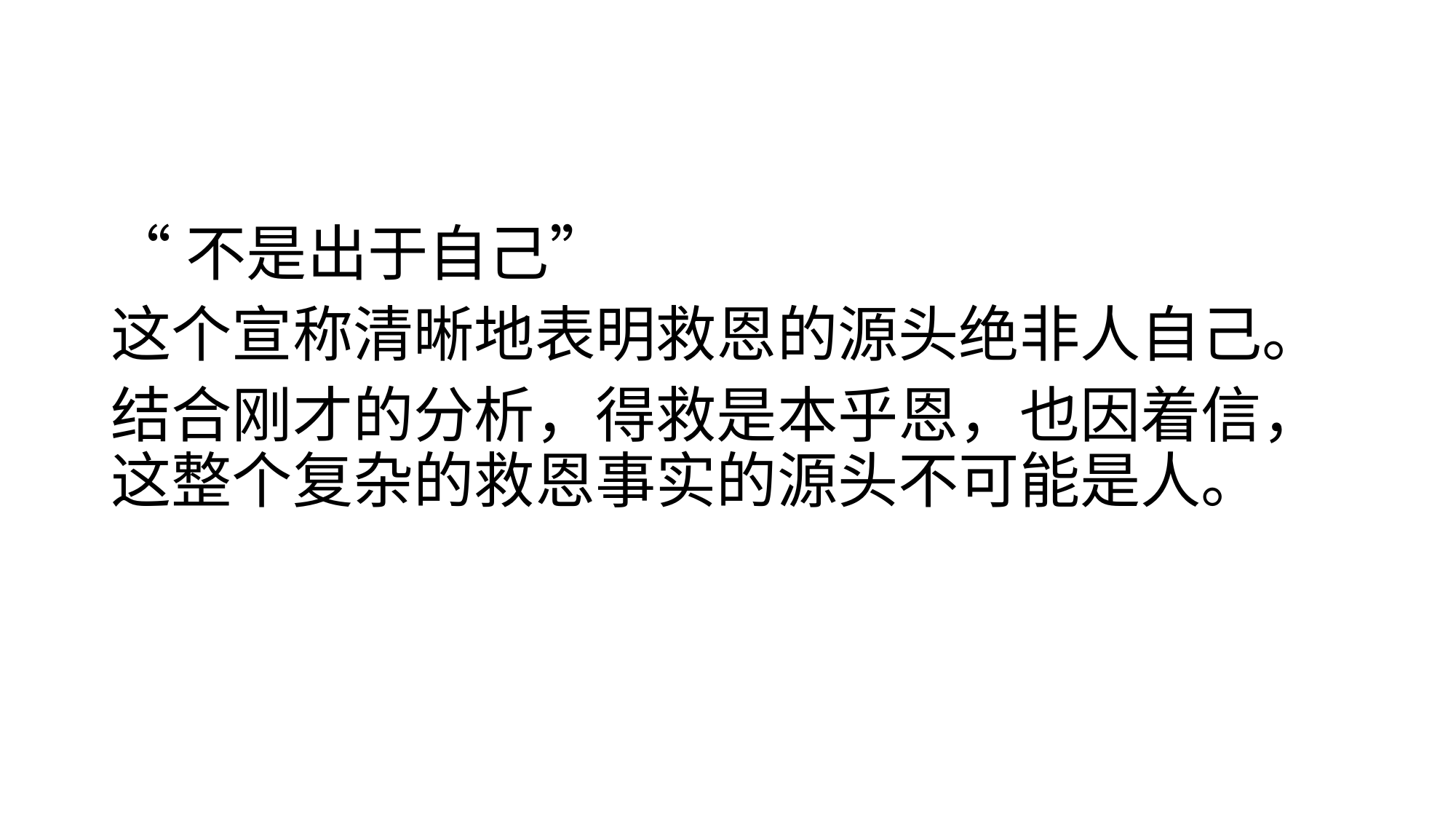

#
“不是出于自己”
这个宣称清晰地表明救恩的源头绝非人自己。
结合刚才的分析，得救是本乎恩，也因着信，这整个复杂的救恩事实的源头不可能是人。